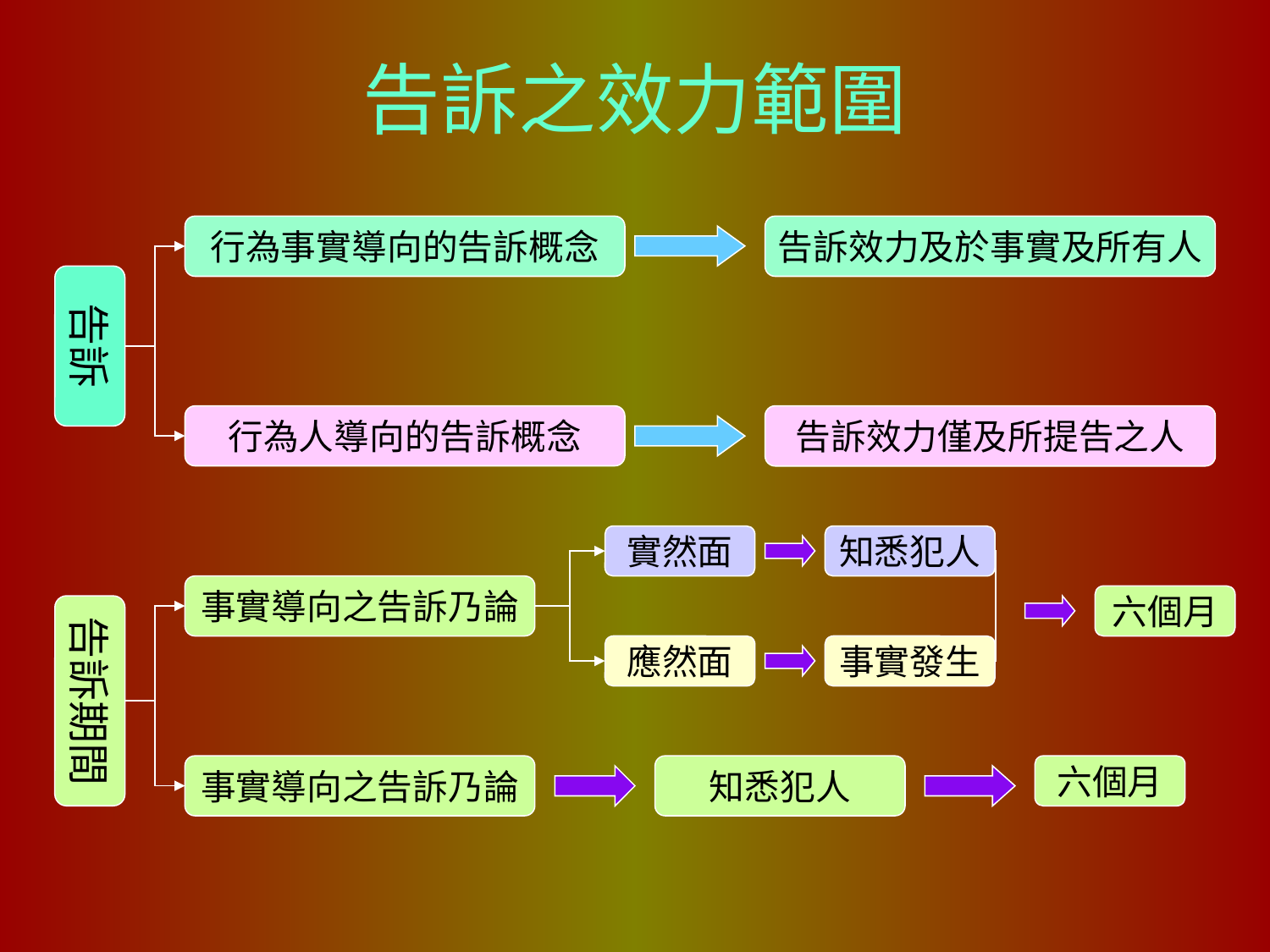

# 告訴之效力範圍
行為事實導向的告訴概念
告訴效力及於事實及所有人

告訴
行為人導向的告訴概念
告訴效力僅及所提告之人

實然面
知悉犯人

事實導向之告訴乃論
六個月
告訴期間

應然面
事實發生

事實導向之告訴乃論
知悉犯人
六個月